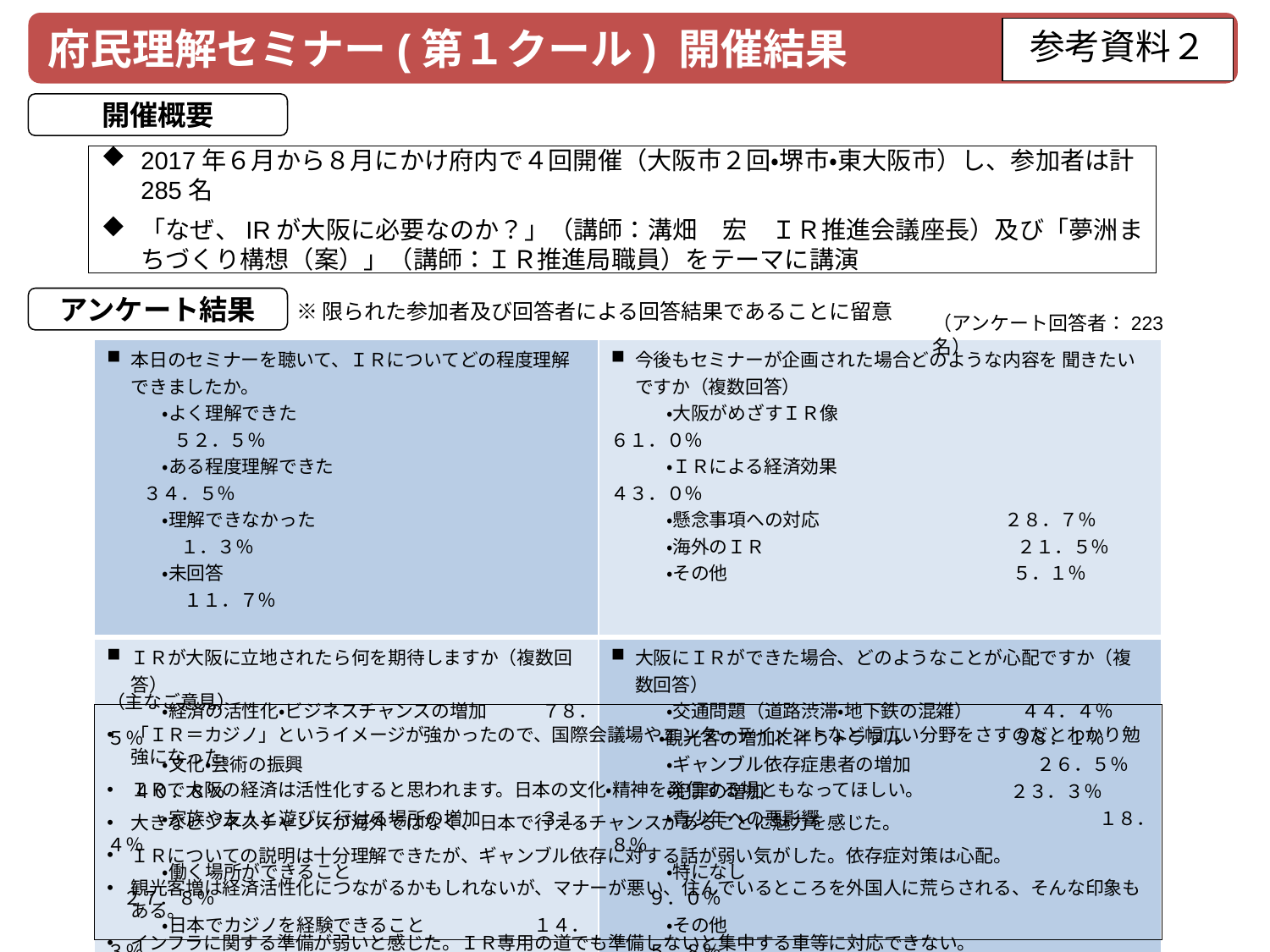

府民理解セミナー(第１クール) 開催結果
参考資料２
開催概要
2017年６月から８月にかけ府内で４回開催（大阪市２回・堺市・東大阪市）し、参加者は計285名
「なぜ、IRが大阪に必要なのか？」（講師：溝畑　宏　ＩＲ推進会議座長）及び「夢洲まちづくり構想（案）」（講師：ＩＲ推進局職員）をテーマに講演
アンケート結果
※限られた参加者及び回答者による回答結果であることに留意
（アンケート回答者：223名）
| 本日のセミナーを聴いて、ＩＲについてどの程度理解できましたか。 　　　・よく理解できた　　　　　　　　　　　　　　　　　　 ５２．５％ 　　　・ある程度理解できた 　　　　　　　　　　　　　　　３４．５％ 　　　・理解できなかった 　　　 　　　　　　　　　　　　　　１．３％ 　　　・未回答　　　　　　　　　 　　　　　　　　　　　　　　 １１．７％ | 今後もセミナーが企画された場合どのような内容を 聞きたいですか（複数回答） 　　　・大阪がめざすＩＲ像　　　　　　　　　　　　　　　　６１．０％ 　　　・ＩＲによる経済効果　　　　　　　　　　　　　　　　 ４３．０％ 　　　・懸念事項への対応 ２８．７％　　 　　　・海外のＩＲ ２１．５％ 　　　・その他 ５．１％ |
| --- | --- |
| ＩＲが大阪に立地されたら何を期待しますか（複数回答） 　　　・経済の活性化・ビジネスチャンスの増加　　　７８．５％ 　　　・文化・芸術の振興　　　　　　　　　　　　　　　　 ４０．８％ 　　　・家族や友人と遊びに行ける場所の増加　　　 ３１．４％ 　　　・働く場所ができること　　　　　　　　　　　　 ２７．８％ 　　　・日本でカジノを経験できること １４．３％ 　　　・特になし １．８％　　　 　　　・その他　　　　　　　　　　　　　　　　　　　　　　　　 ３．６％ | 大阪にＩＲができた場合、どのようなことが心配ですか（複数回答） 　　　・交通問題（道路渋滞・地下鉄の混雑） ４４．４％ 　 ・観光客の増加に伴うトラブル ３８．１％ 　　　・ギャンブル依存症患者の増加　　　　 ２６．５％ 　　　・犯罪の増加 　　 ２３．３％ 　　　・青少年への悪影響　　　　　　　　　　　　　　　 １８．８％　　 　　　・特になし　　　　　　　　　　　　　　　　　　　　　　　９．０％ 　　　・その他　　　　　　　　　　　　　　　　　　　　　　　　５．８％ |
（主なご意見）
「ＩＲ＝カジノ」というイメージが強かったので、国際会議場やエンターテイメントなど幅広い分野をさすのだとわかり勉強になった。
ＩＲで大阪の経済は活性化すると思われます。日本の文化・精神を発信する場ともなってほしい。
大きなビジネスチャンスが海外ではなく、日本で行えるチャンスがあることに魅力を感じた。
ＩＲについての説明は十分理解できたが、ギャンブル依存に対する話が弱い気がした。依存症対策は心配。
観光客増は経済活性化につながるかもしれないが、マナーが悪い、住んでいるところを外国人に荒らされる、そんな印象もある。
インフラに関する準備が弱いと感じた。ＩＲ専用の道でも準備しないと集中する車等に対応できない。